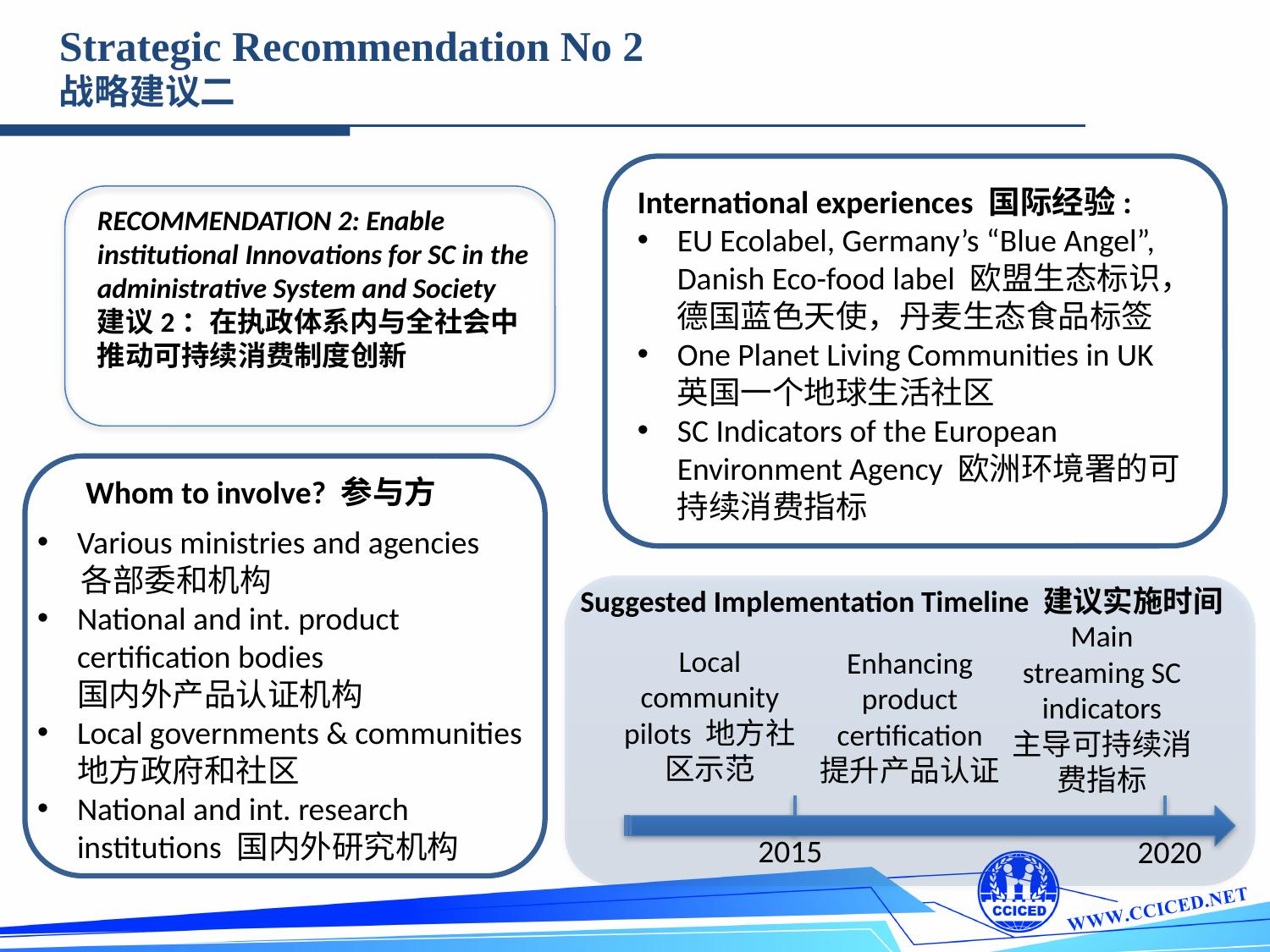

Strategic Recommendation No 2
战略建议二

International experiences 国际经验:
EU Ecolabel, Germany’s “Blue Angel”, Danish Eco-food label 欧盟生态标识，德国蓝色天使，丹麦生态食品标签
One Planet Living Communities in UK 英国一个地球生活社区
SC Indicators of the European Environment Agency 欧洲环境署的可持续消费指标

RECOMMENDATION 2: Enable institutional Innovations for SC in the administrative System and Society
建议2：在执政体系内与全社会中推动可持续消费制度创新
TEXT
TEXT
TEXT
TEXT

Whom to involve? 参与方
Various ministries and agencies
     各部委和机构
National and int. product certification bodies                          国内外产品认证机构
Local governments & communities地方政府和社区
National and int. research institutions 国内外研究机构

Suggested Implementation Timeline 建议实施时间

Main
streaming SC indicators
主导可持续消费指标
Local community pilots 地方社区示范
Enhancing product certification
提升产品认证

2015
2020